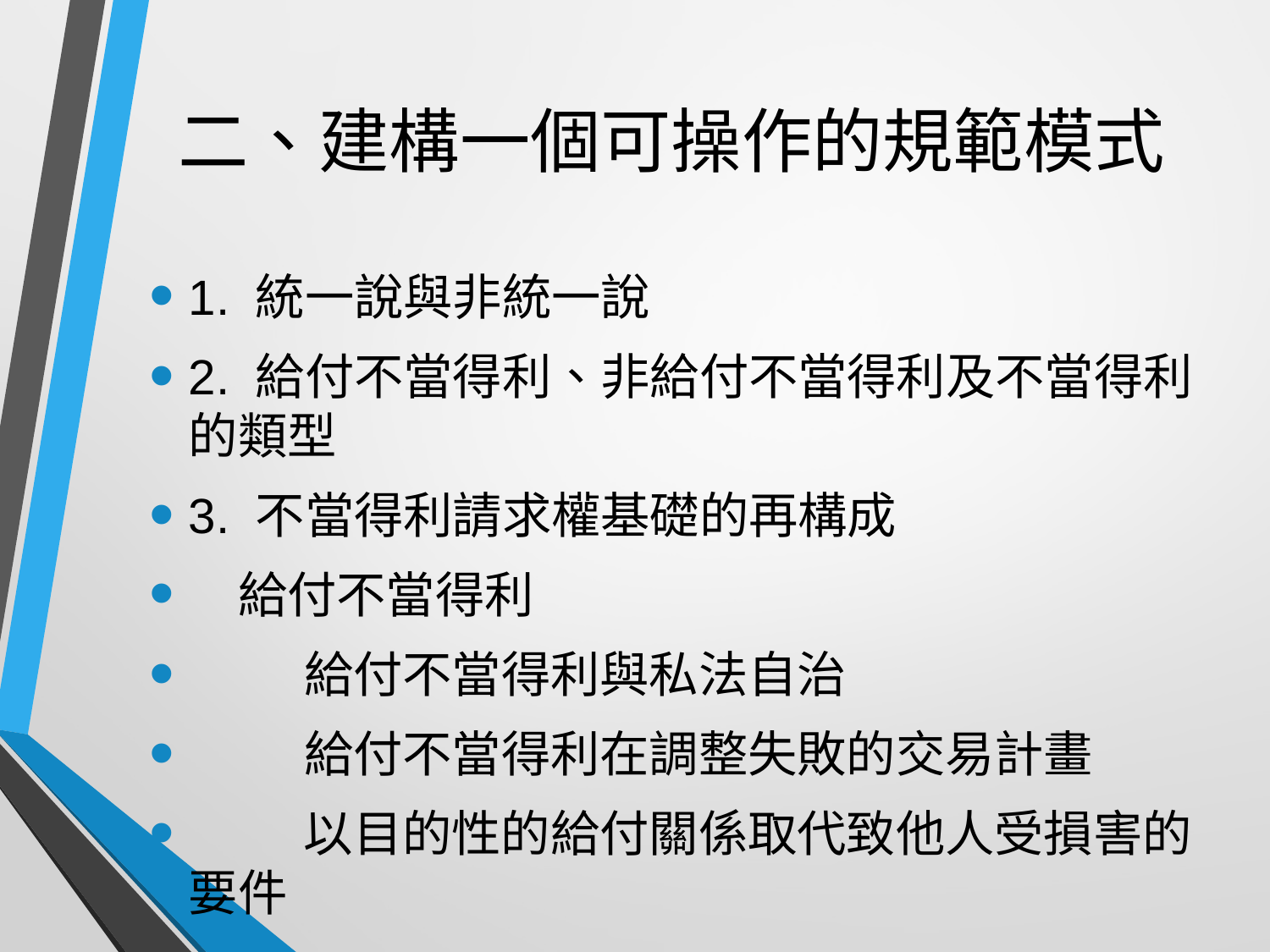

# 二、建構一個可操作的規範模式
1. 統一說與非統一說
2. 給付不當得利、非給付不當得利及不當得利的類型
3. 不當得利請求權基礎的再構成
　給付不當得利
　      給付不當得利與私法自治
　      給付不當得利在調整失敗的交易計畫
　      以目的性的給付關係取代致他人受損害的要件